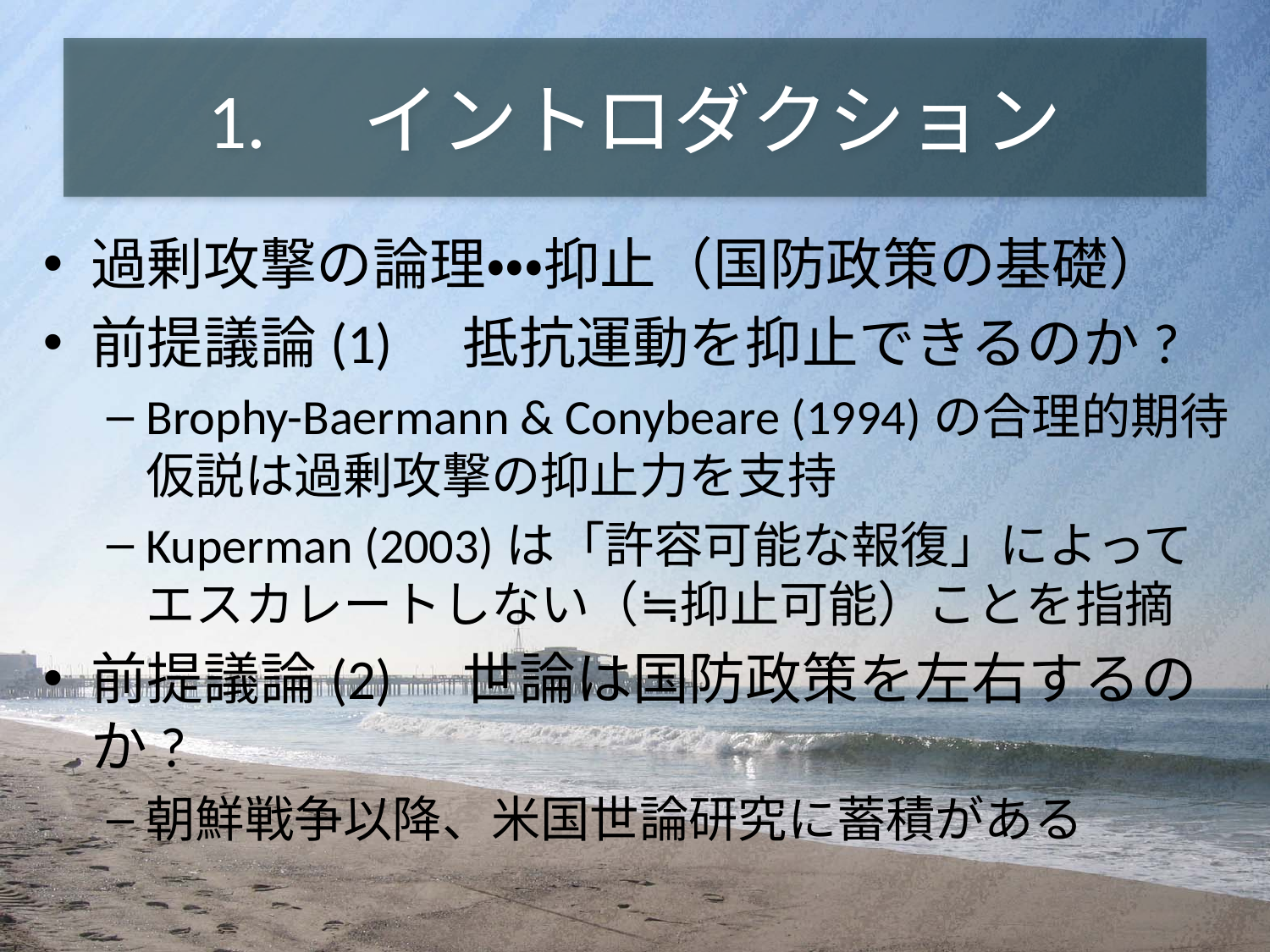

# 1.　イントロダクション
過剰攻撃の論理・・・抑止（国防政策の基礎）
前提議論(1)　抵抗運動を抑止できるのか?
Brophy-Baermann & Conybeare (1994)の合理的期待仮説は過剰攻撃の抑止力を支持
Kuperman (2003)は「許容可能な報復」によってエスカレートしない（≒抑止可能）ことを指摘
前提議論(2)　世論は国防政策を左右するのか?
朝鮮戦争以降、米国世論研究に蓄積がある